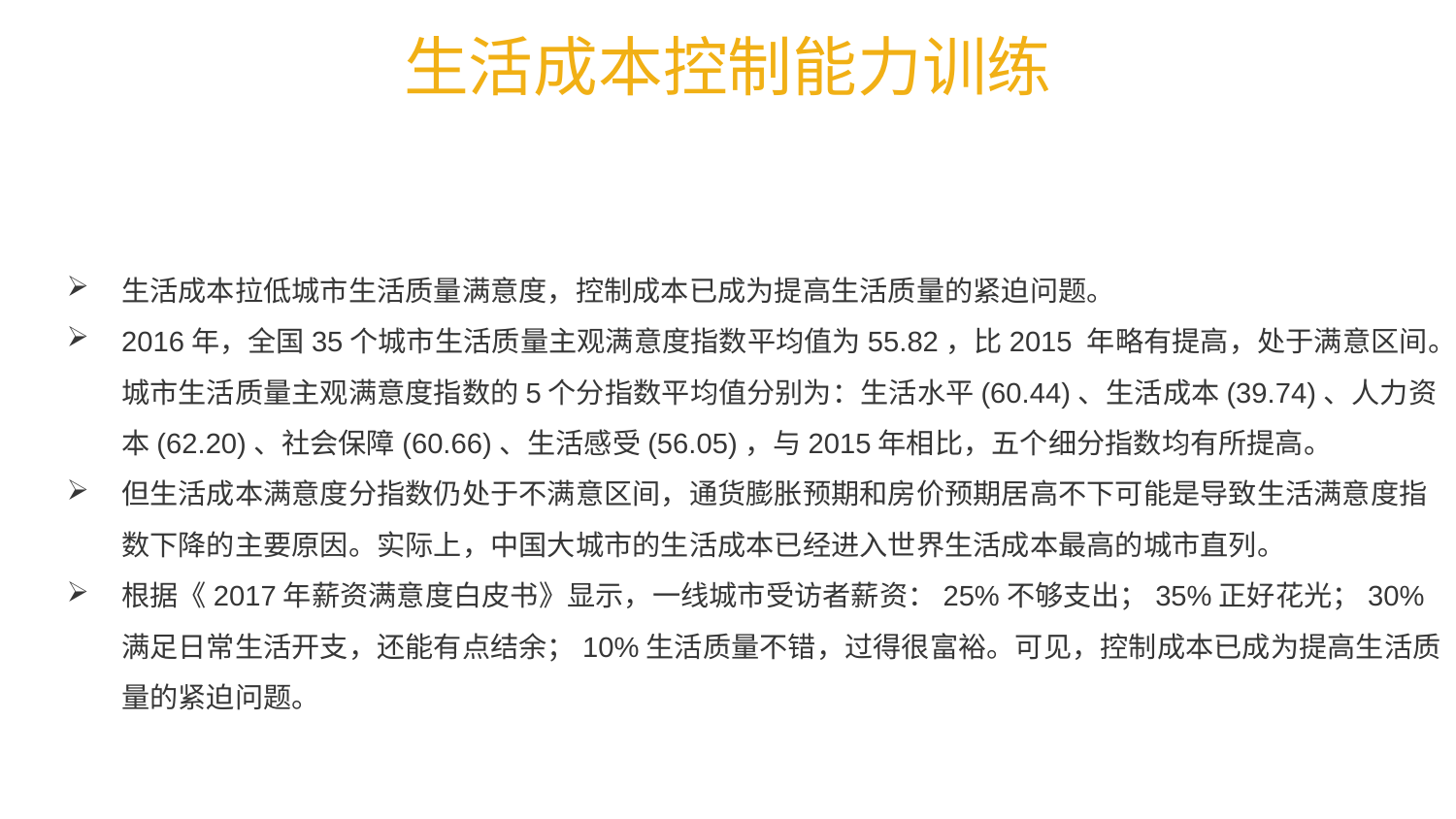

# 生活成本控制能力训练
实训背景
生活成本拉低城市生活质量满意度，控制成本已成为提高生活质量的紧迫问题。
2016年，全国35个城市生活质量主观满意度指数平均值为55.82，比2015 年略有提高，处于满意区间。城市生活质量主观满意度指数的5个分指数平均值分别为：生活水平(60.44)、生活成本(39.74)、人力资本(62.20)、社会保障(60.66)、生活感受(56.05)，与2015年相比，五个细分指数均有所提高。
但生活成本满意度分指数仍处于不满意区间，通货膨胀预期和房价预期居高不下可能是导致生活满意度指数下降的主要原因。实际上，中国大城市的生活成本已经进入世界生活成本最高的城市直列。
根据《2017年薪资满意度白皮书》显示，一线城市受访者薪资：25%不够支出；35%正好花光；30%满足日常生活开支，还能有点结余；10%生活质量不错，过得很富裕。可见，控制成本已成为提高生活质量的紧迫问题。